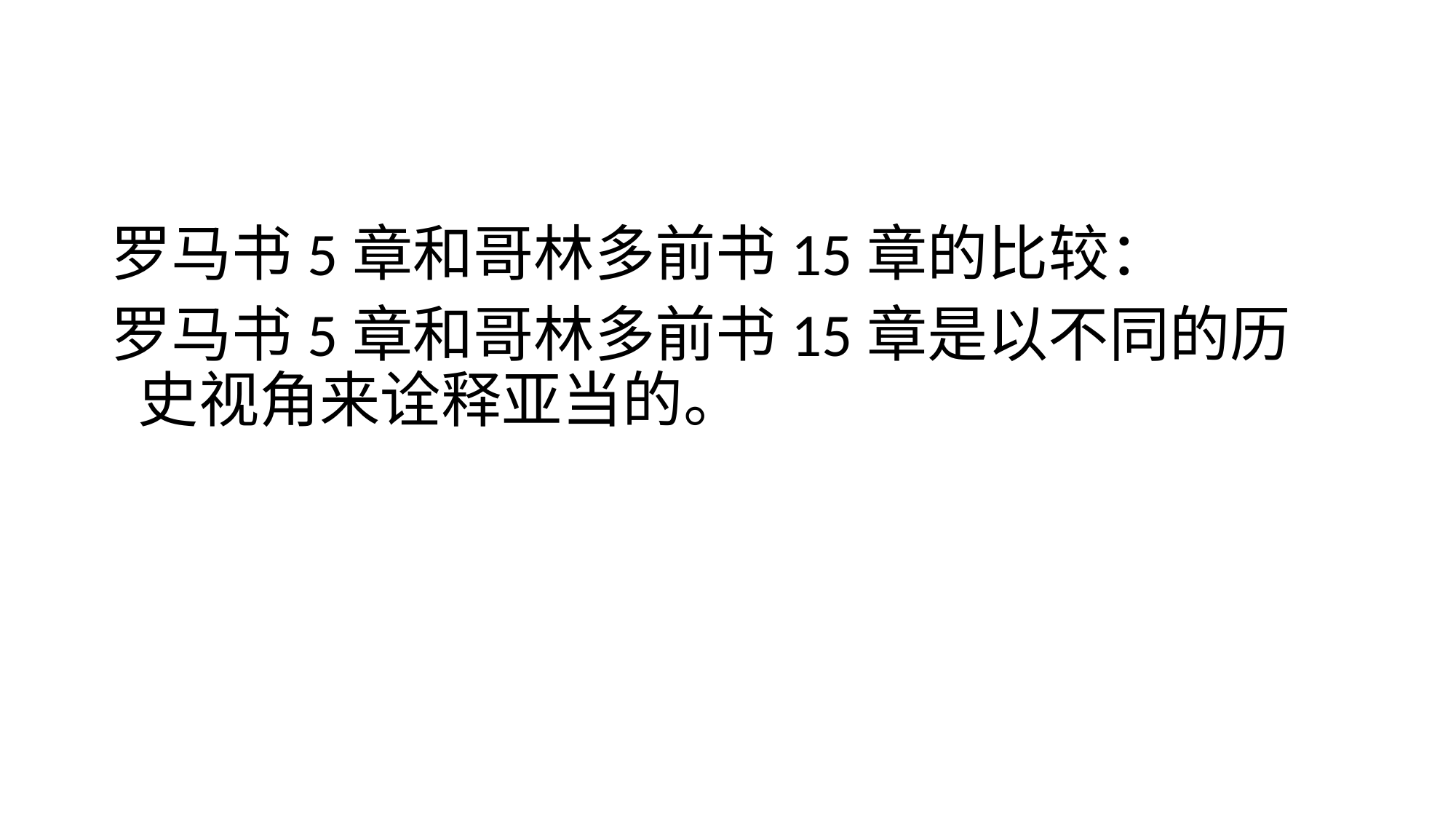

#
罗马书5章和哥林多前书15章的比较：
罗马书5章和哥林多前书15章是以不同的历史视角来诠释亚当的。